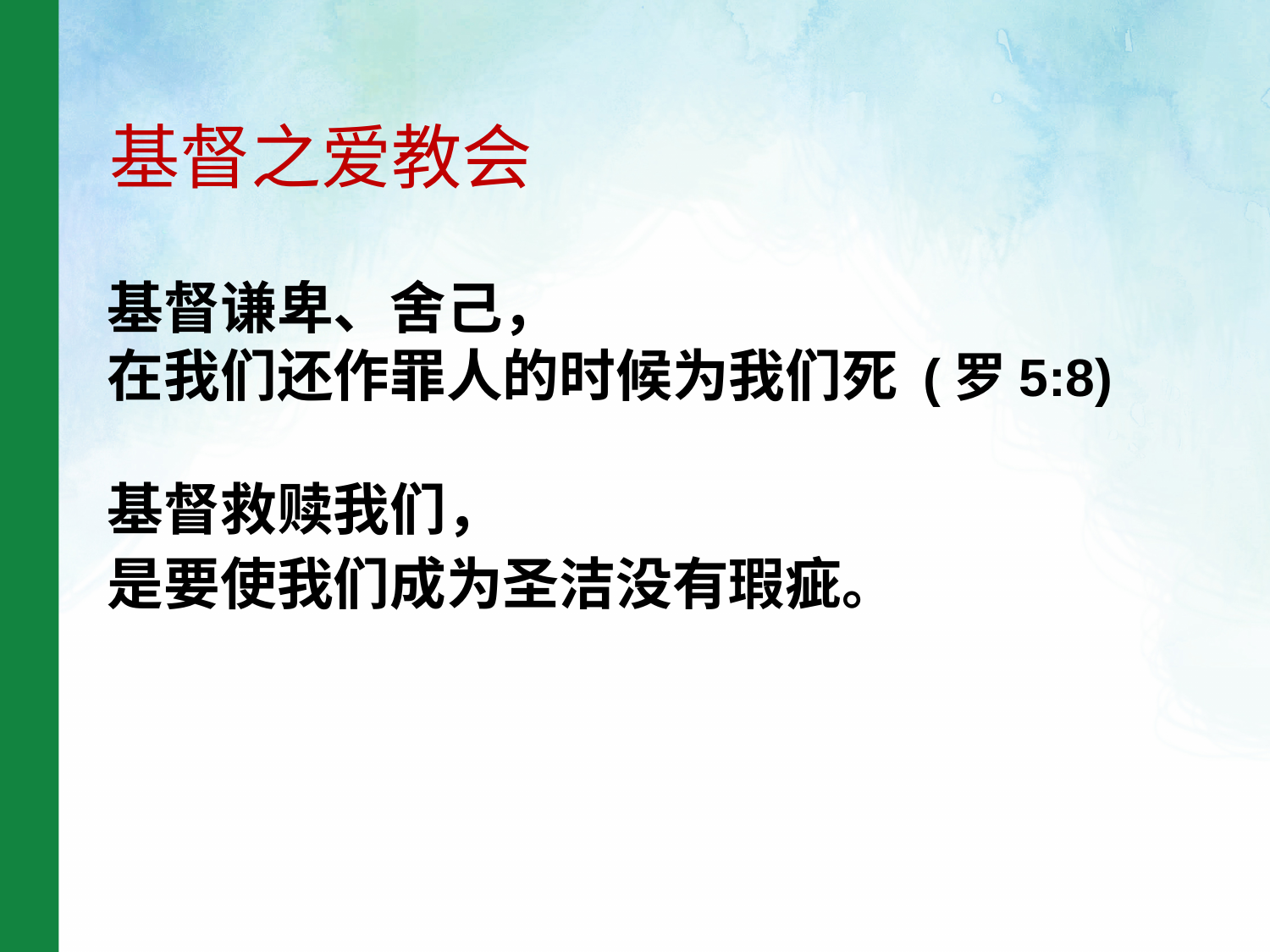

基督之爱教会
基督谦卑、舍己，
在我们还作罪人的时候为我们死 (罗5:8)

基督救赎我们，
是要使我们成为圣洁没有瑕疵。